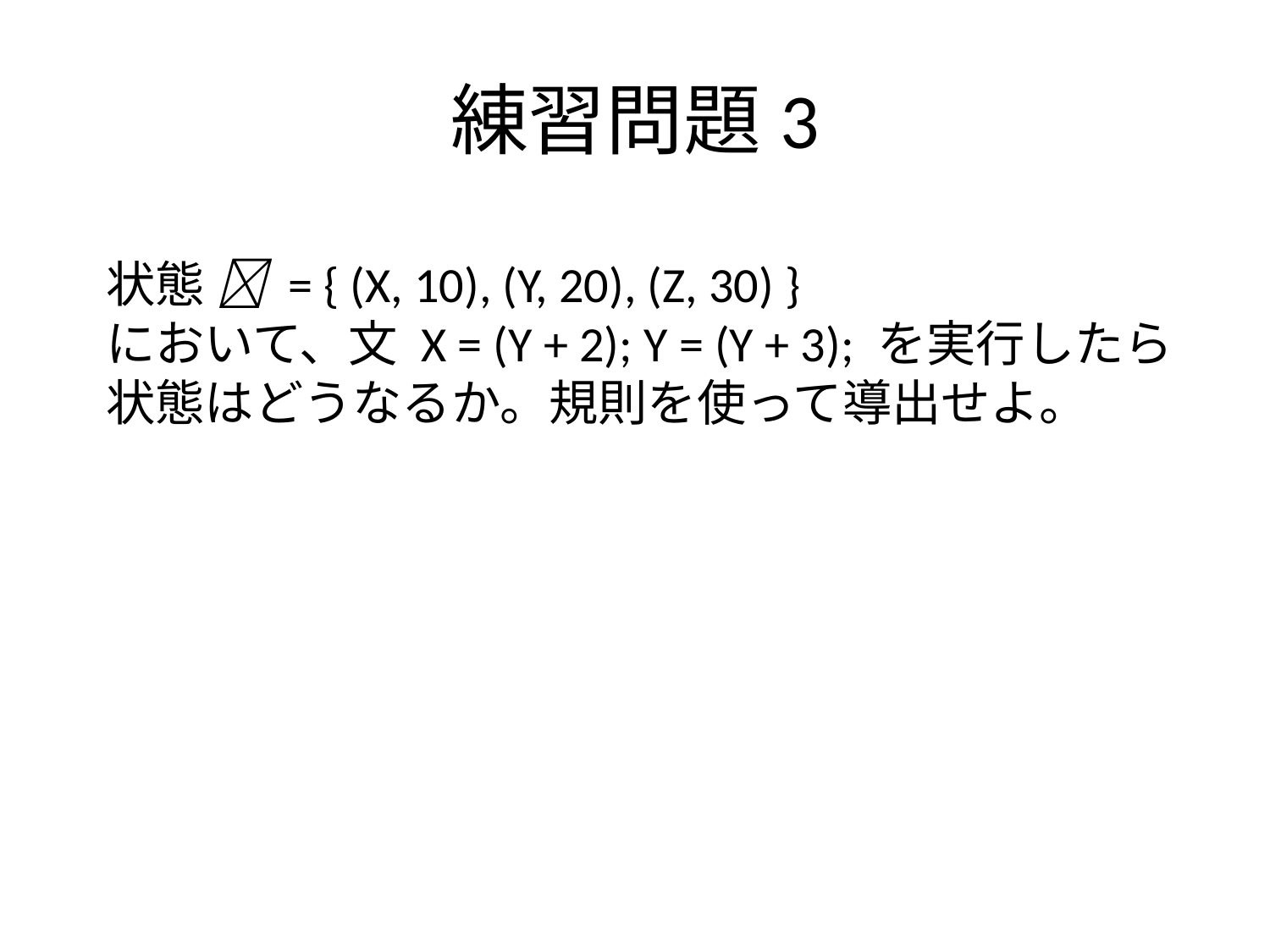

# 練習問題3
状態 σ = { (X, 10), (Y, 20), (Z, 30) }
において、文 X = (Y + 2); Y = (Y + 3); を実行したら
状態はどうなるか。規則を使って導出せよ。